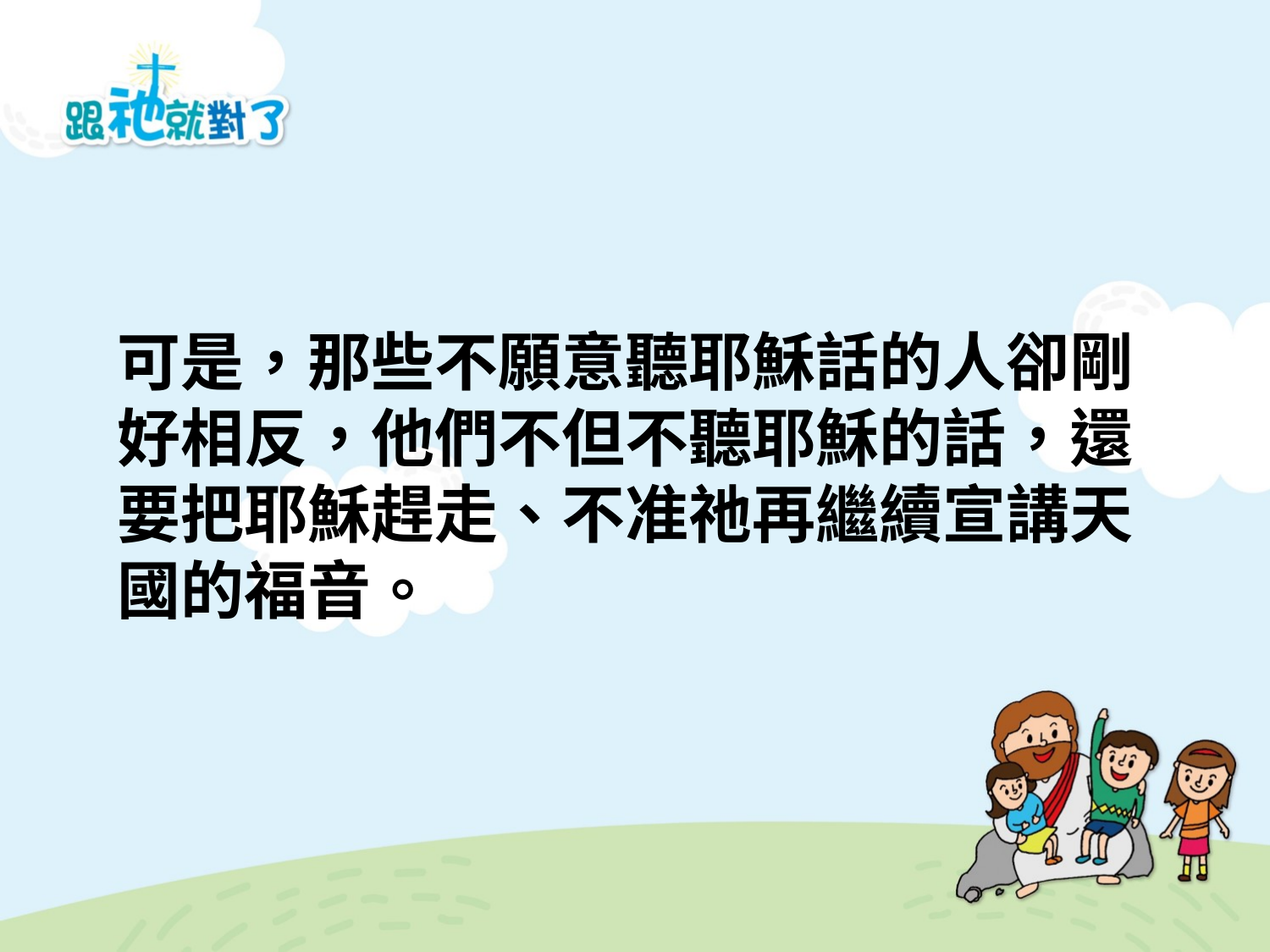

可是，那些不願意聽耶穌話的人卻剛好相反，他們不但不聽耶穌的話，還要把耶穌趕走、不准祂再繼續宣講天國的福音。